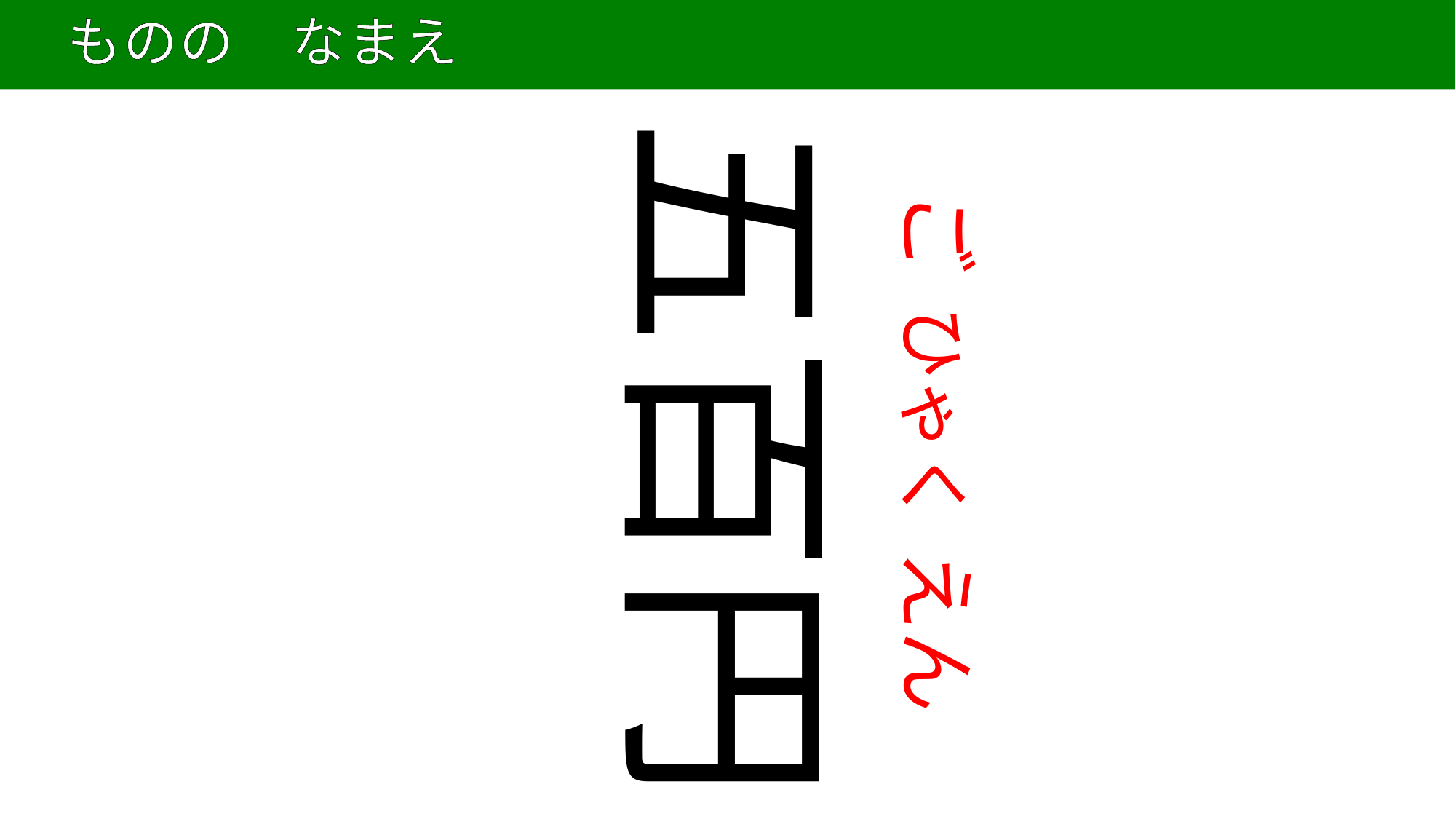

# ものの　なまえ
77
五百円
ご ひゃく  えん